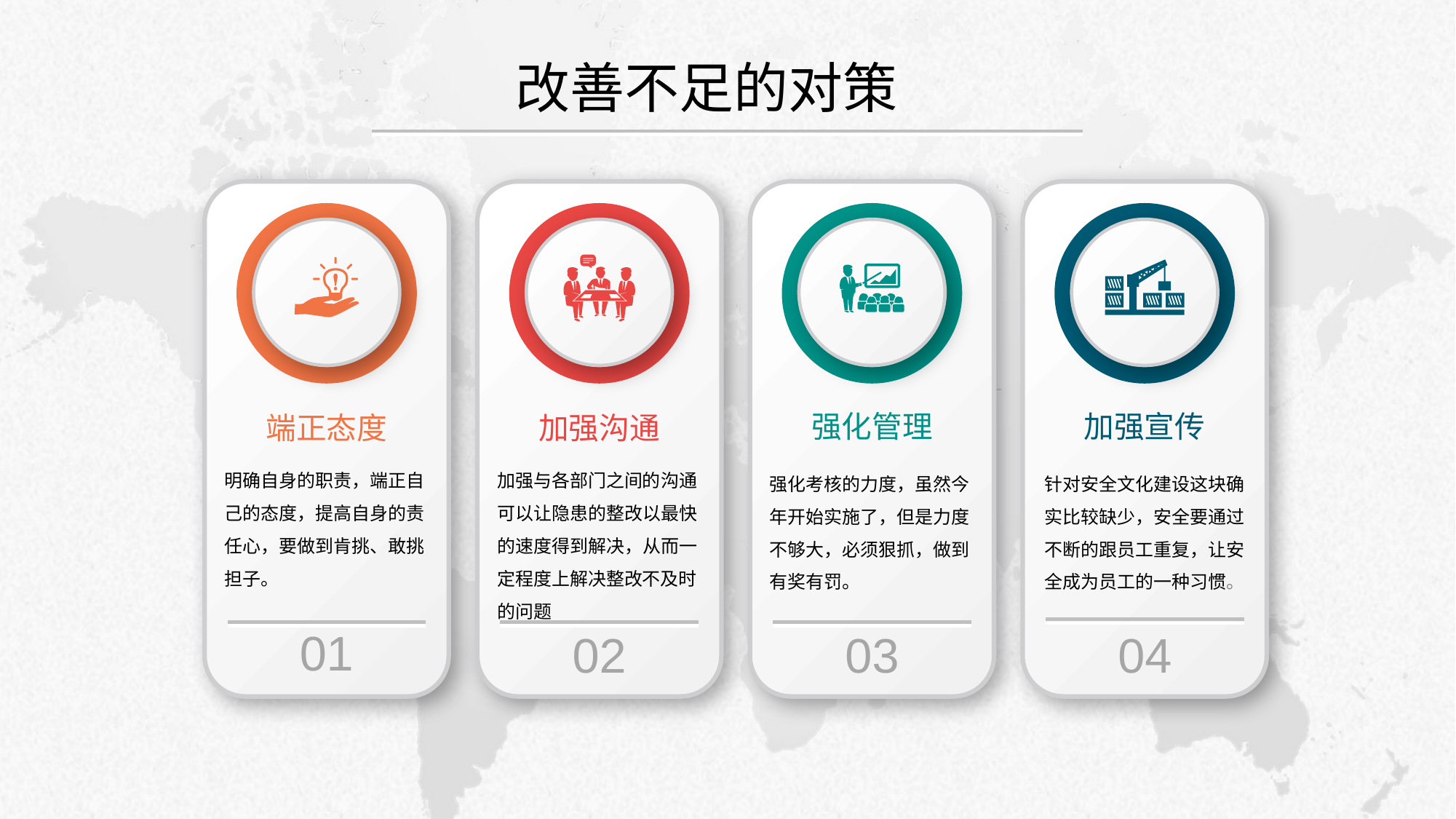

# 改善不足的对策

强化管理
加强宣传
端正态度
加强沟通
明确自身的职责，端正自己的态度，提高自身的责任心，要做到肯挑、敢挑担子。
加强与各部门之间的沟通可以让隐患的整改以最快的速度得到解决，从而一定程度上解决整改不及时的问题
强化考核的力度，虽然今年开始实施了，但是力度不够大，必须狠抓，做到有奖有罚。
针对安全文化建设这块确实比较缺少，安全要通过不断的跟员工重复，让安全成为员工的一种习惯。
01
02
03
04